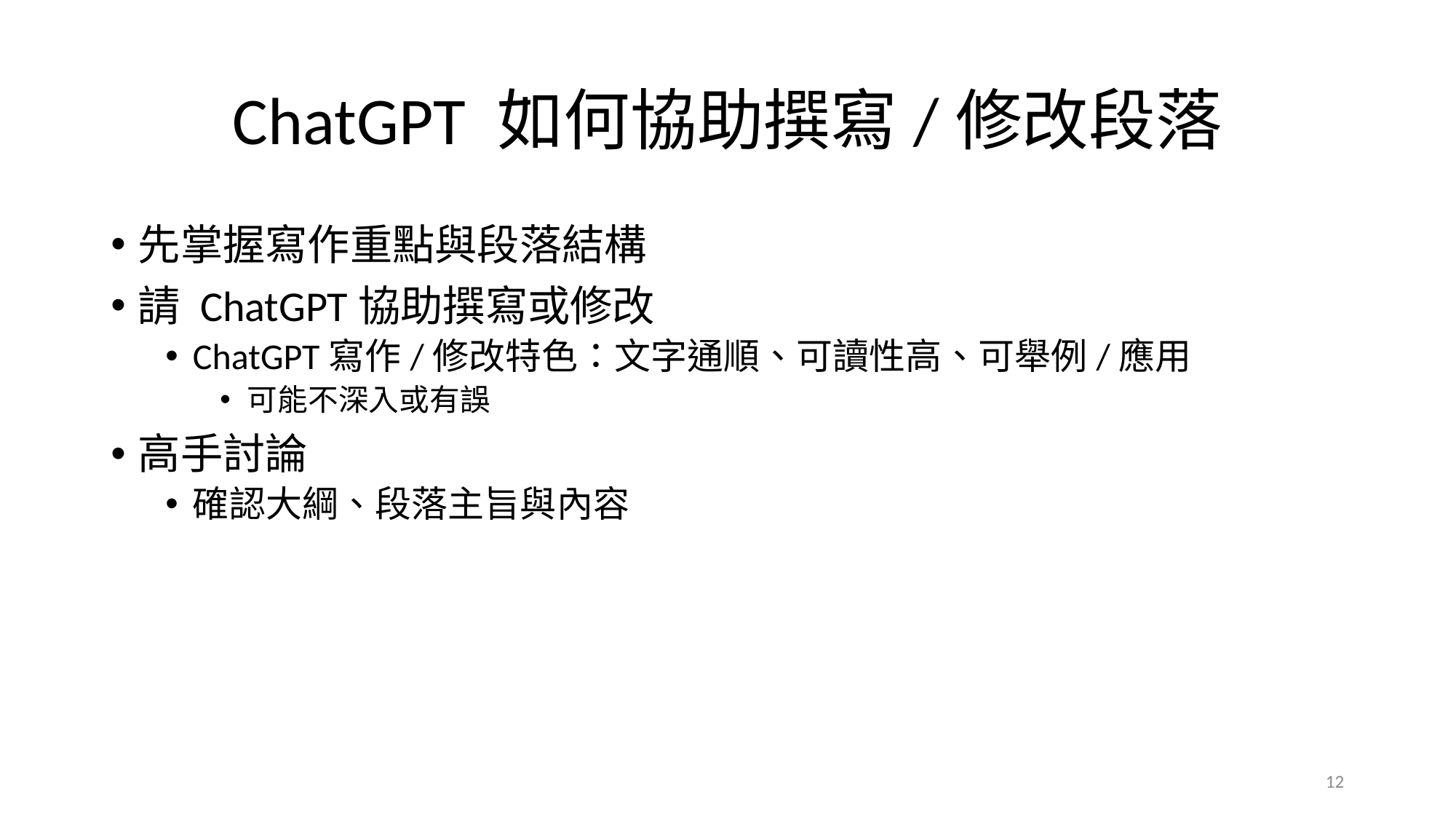

# ChatGPT 如何協助撰寫/修改段落
先掌握寫作重點與段落結構
請 ChatGPT協助撰寫或修改
ChatGPT寫作/修改特色：文字通順、可讀性高、可舉例/應用
可能不深入或有誤
高手討論
確認大綱、段落主旨與內容
12